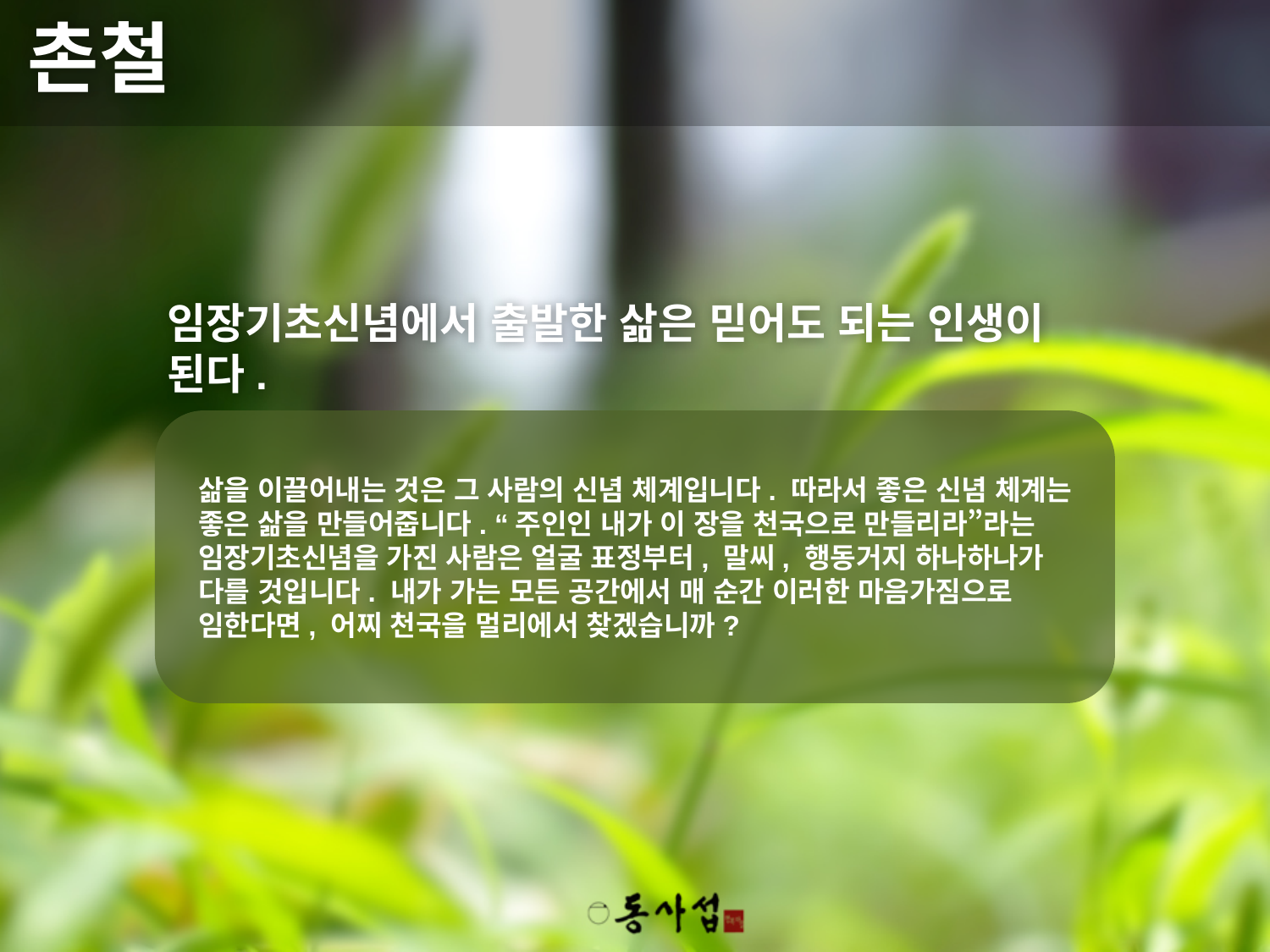

촌철
임장기초신념에서 출발한 삶은 믿어도 되는 인생이 된다.
삶을 이끌어내는 것은 그 사람의 신념 체계입니다. 따라서 좋은 신념 체계는 좋은 삶을 만들어줍니다. “주인인 내가 이 장을 천국으로 만들리라”라는 임장기초신념을 가진 사람은 얼굴 표정부터, 말씨, 행동거지 하나하나가 다를 것입니다. 내가 가는 모든 공간에서 매 순간 이러한 마음가짐으로 임한다면, 어찌 천국을 멀리에서 찾겠습니까?